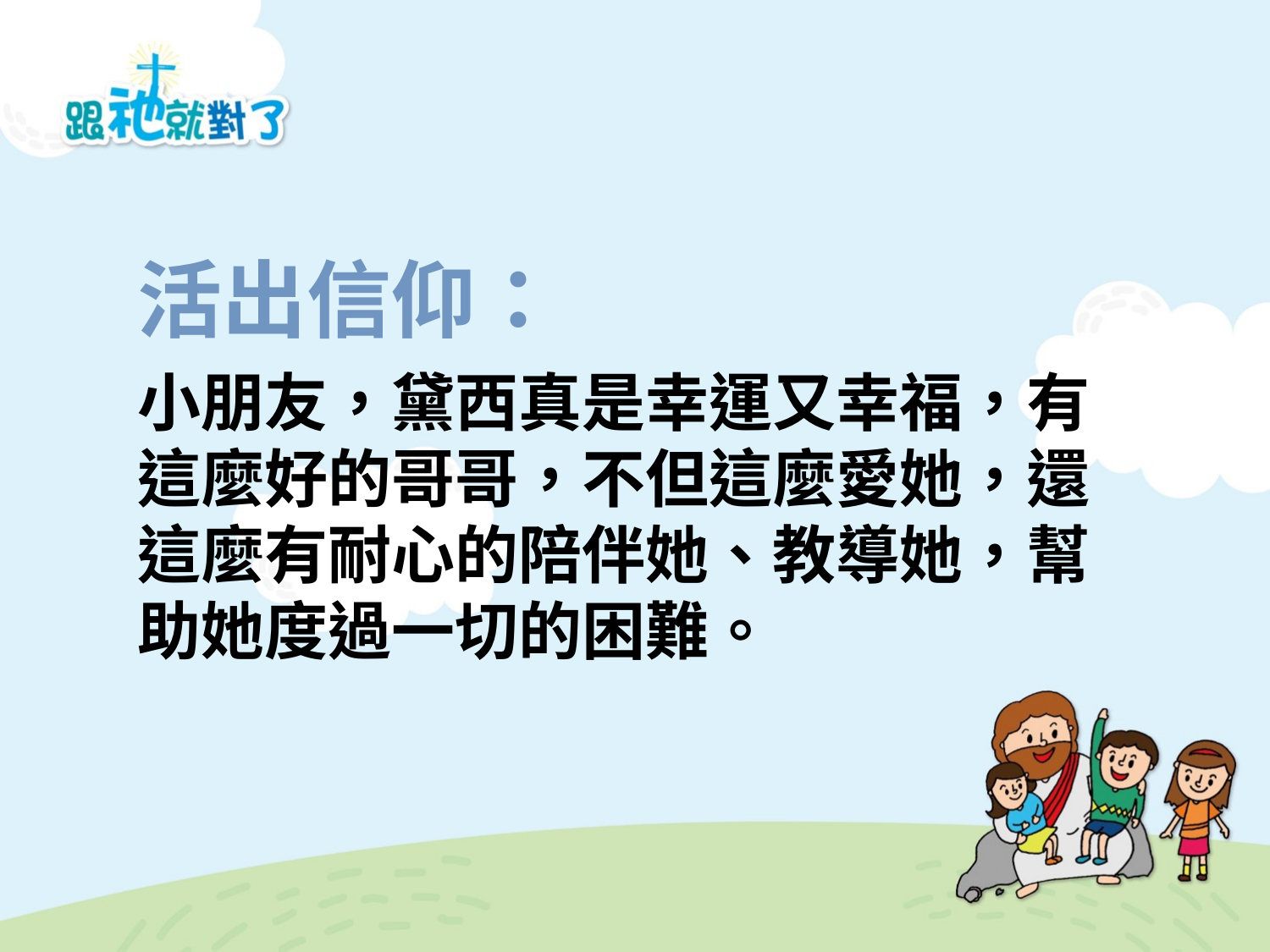

活出信仰：
小朋友，黛西真是幸運又幸福，有這麼好的哥哥，不但這麼愛她，還這麼有耐心的陪伴她、教導她，幫助她度過一切的困難。